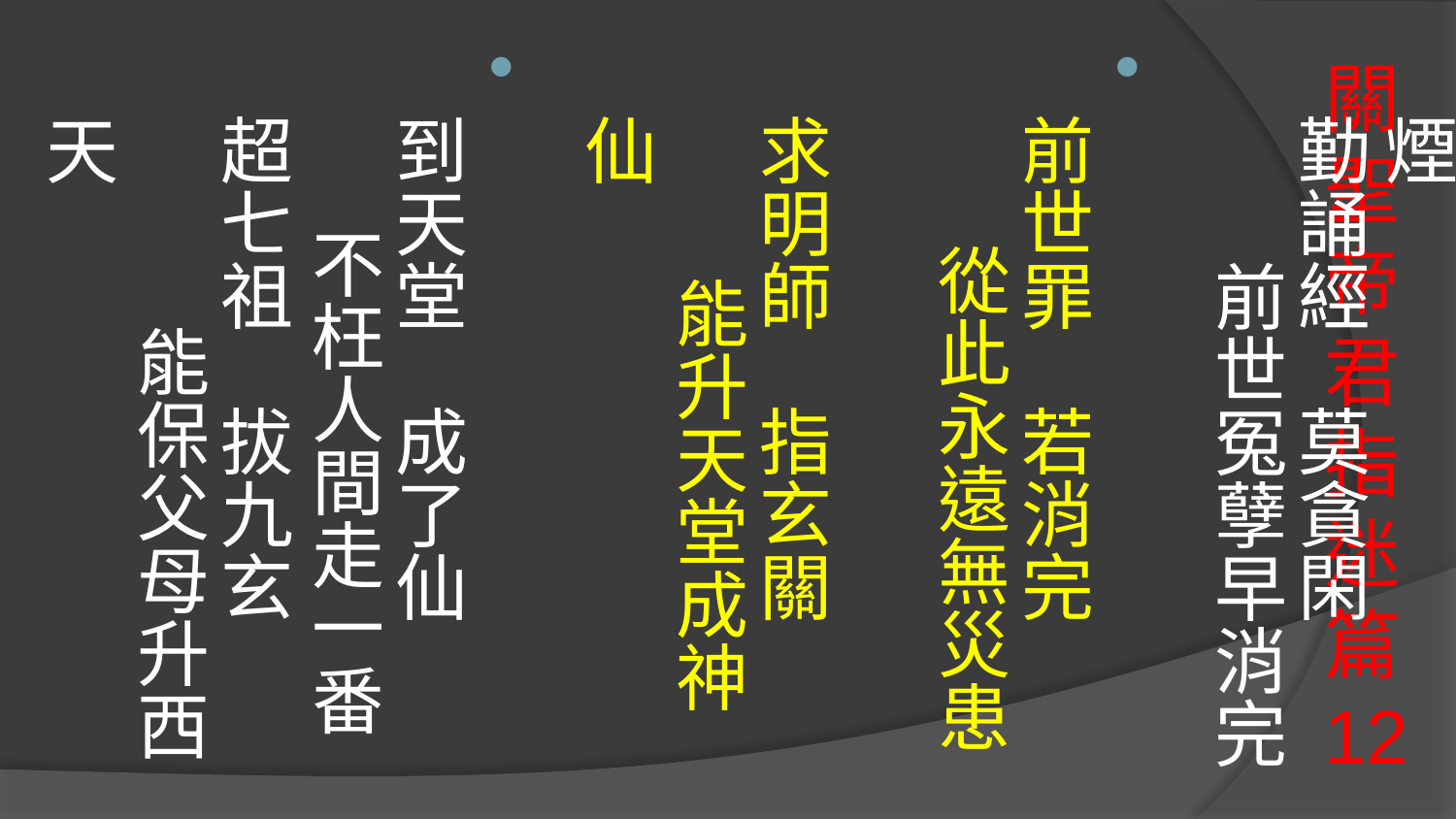

遵佛規　立香案　               一天三遍進香煙
勤誦經　莫貪閑　              前世冤孽早消完
前世罪　若消完　             從此永遠無災患　
求明師　指玄關　               能升天堂成神仙
到天堂　成了仙　            不枉人間走一番
超七祖　拔九玄　                  能保父母升西天
# 關聖帝君指迷篇12